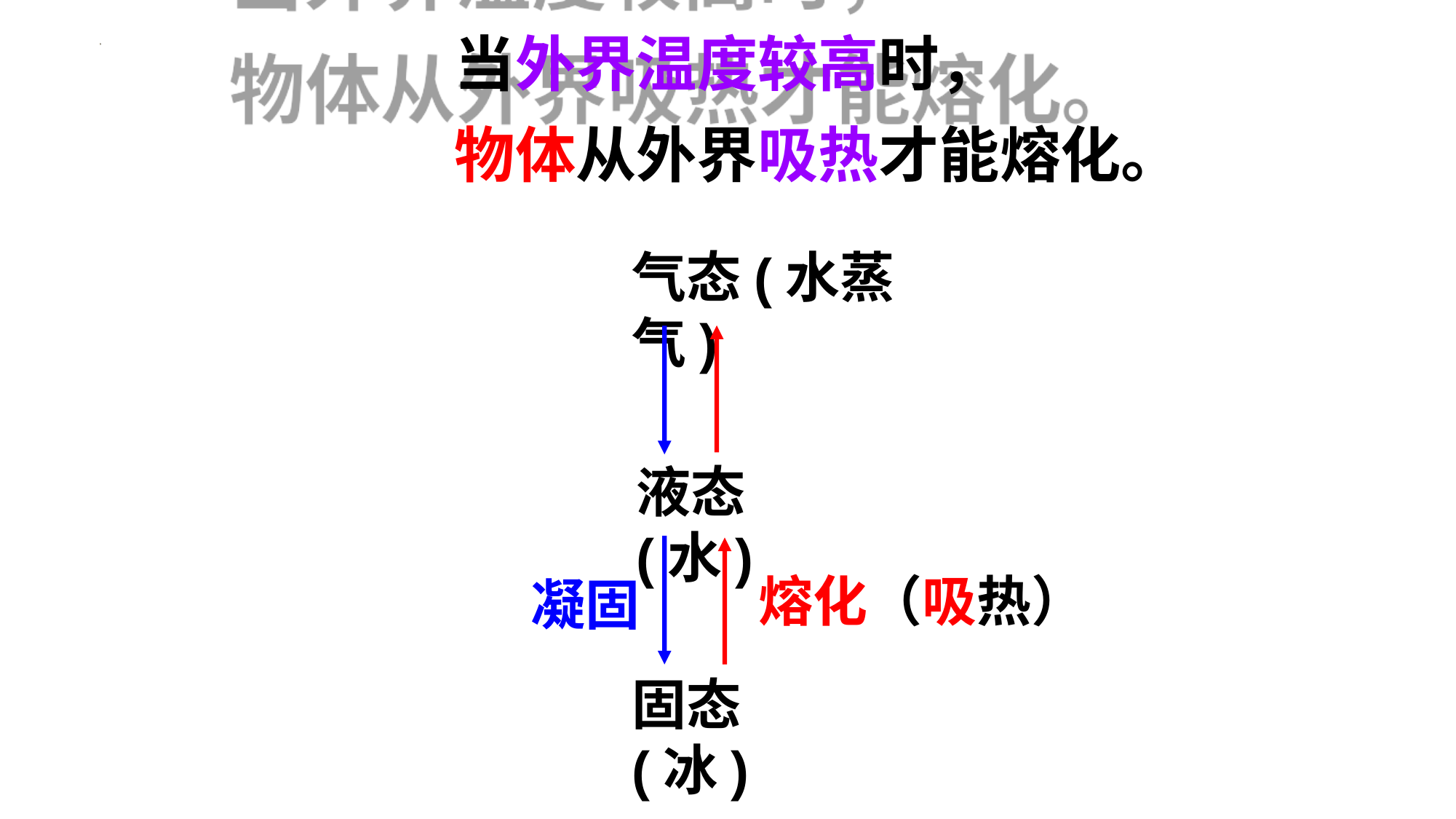

当外界温度较高时，
物体从外界吸热才能熔化。
气态(水蒸气)

液态(水)

固态(冰)
熔化（吸热）
凝固